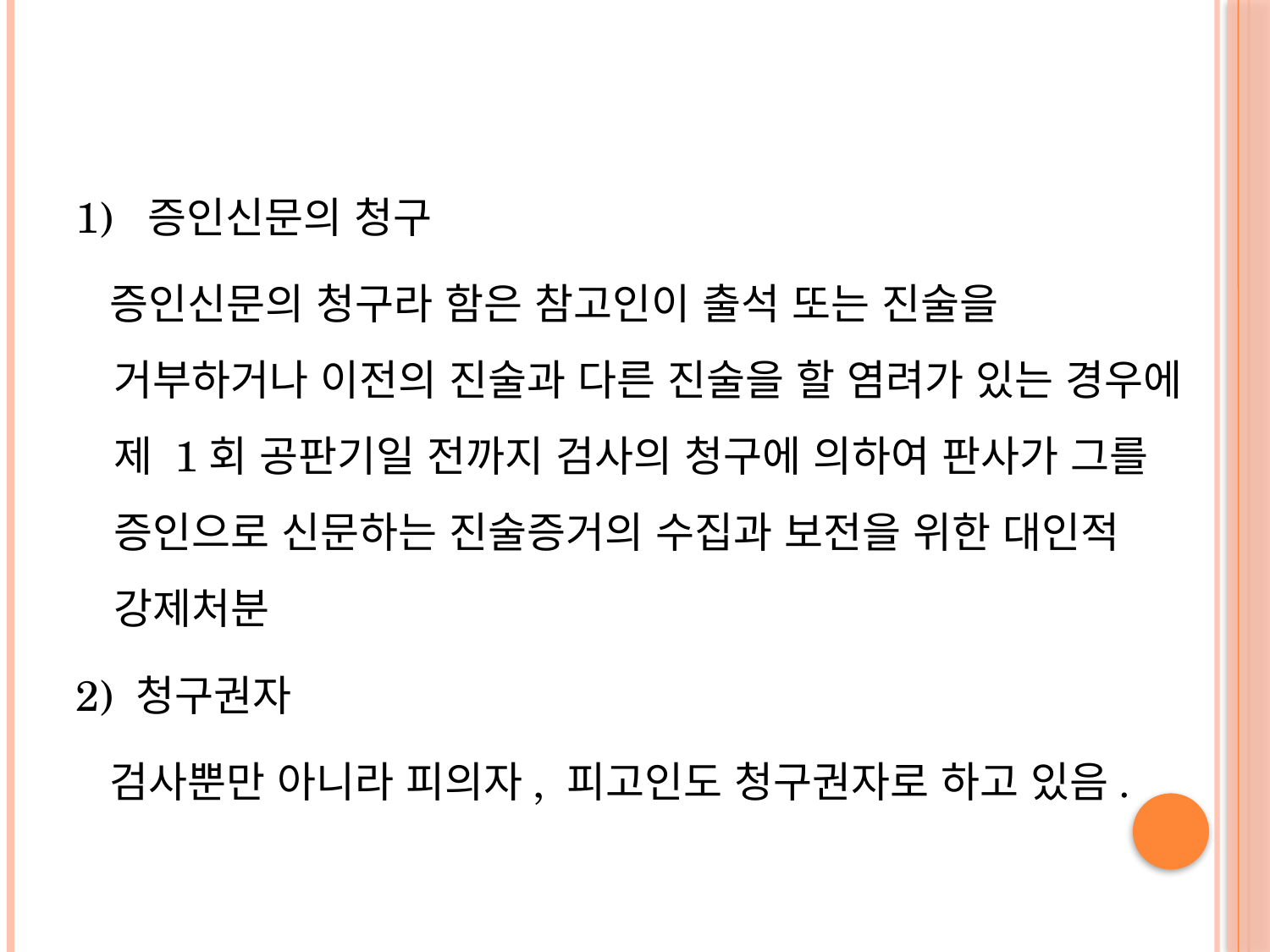

#
1)  증인신문의 청구
  증인신문의 청구라 함은 참고인이 출석 또는 진술을 거부하거나 이전의 진술과 다른 진술을 할 염려가 있는 경우에 제 1회 공판기일 전까지 검사의 청구에 의하여 판사가 그를 증인으로 신문하는 진술증거의 수집과 보전을 위한 대인적 강제처분
2) 청구권자
  검사뿐만 아니라 피의자, 피고인도 청구권자로 하고 있음.